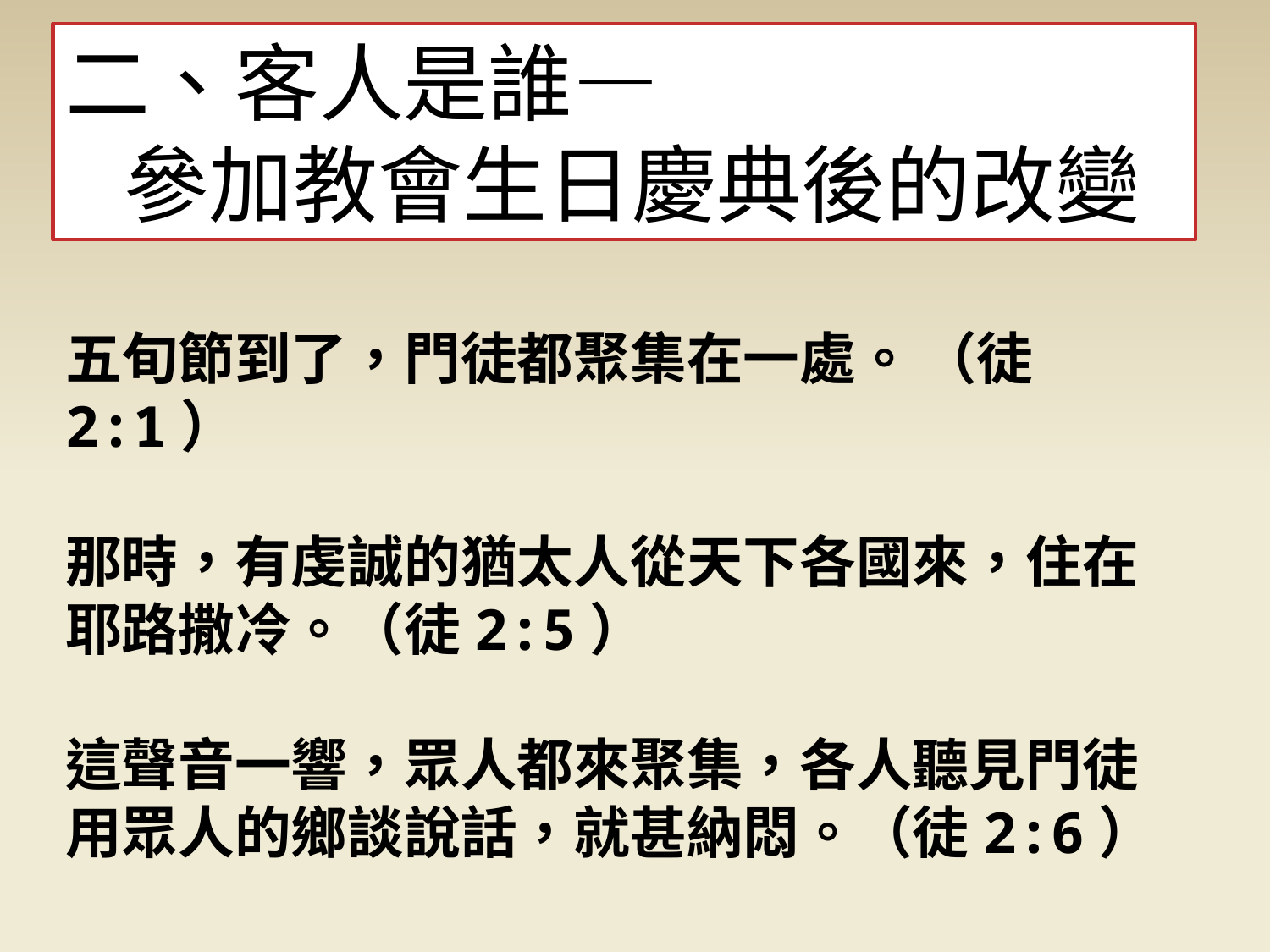

二、客人是誰—
  參加教會生日慶典後的改變
五旬節到了，門徒都聚集在一處。 （徒2:1）

那時，有虔誠的猶太人從天下各國來，住在耶路撒冷。（徒2:5）

這聲音一響，眾人都來聚集，各人聽見門徒用眾人的鄉談說話，就甚納悶。（徒2:6）